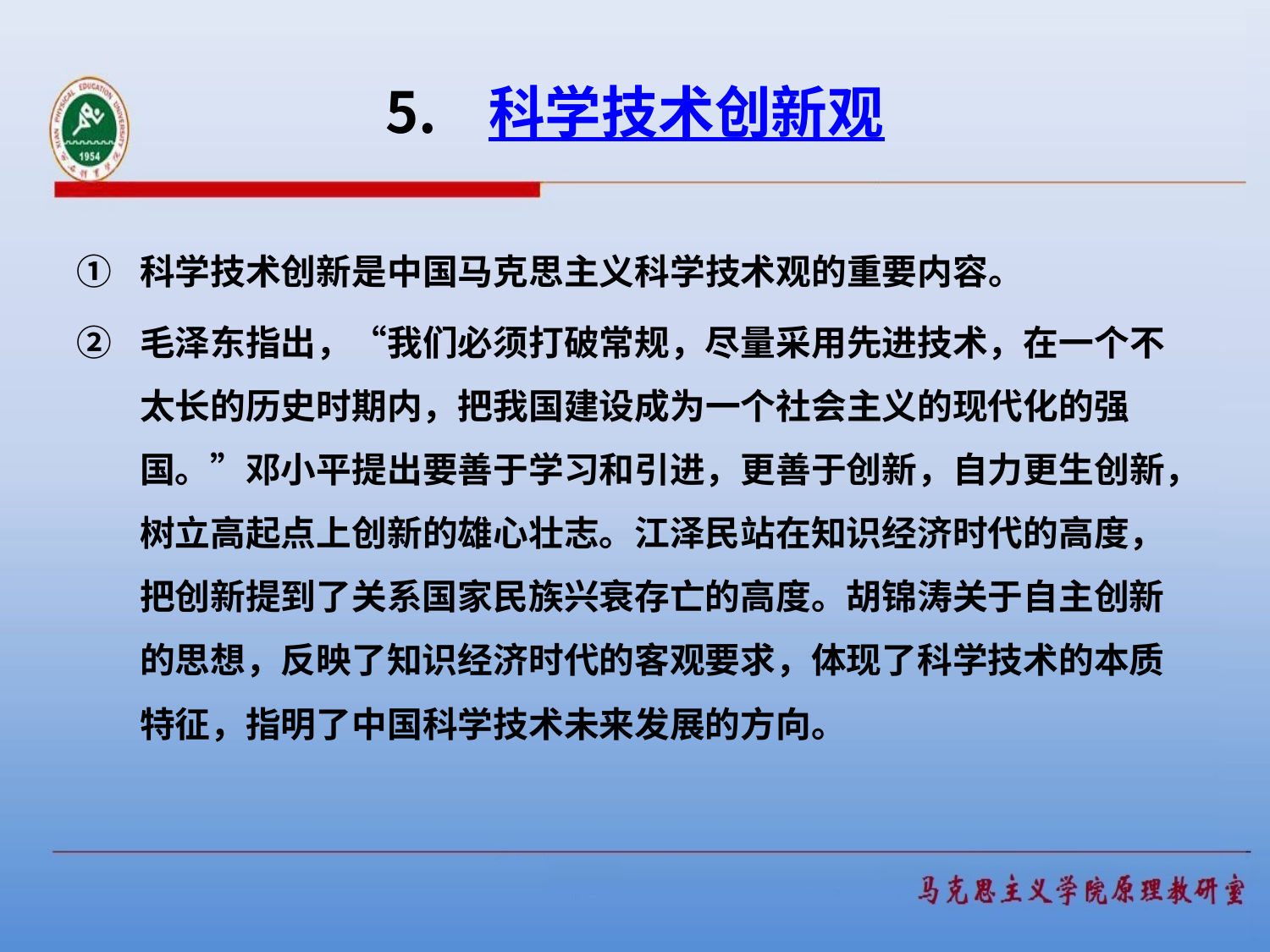

# 科学技术创新观
科学技术创新是中国马克思主义科学技术观的重要内容。
毛泽东指出，“我们必须打破常规，尽量采用先进技术，在一个不太长的历史时期内，把我国建设成为一个社会主义的现代化的强国。”邓小平提出要善于学习和引进，更善于创新，自力更生创新，树立高起点上创新的雄心壮志。江泽民站在知识经济时代的高度，把创新提到了关系国家民族兴衰存亡的高度。胡锦涛关于自主创新的思想，反映了知识经济时代的客观要求，体现了科学技术的本质特征，指明了中国科学技术未来发展的方向。